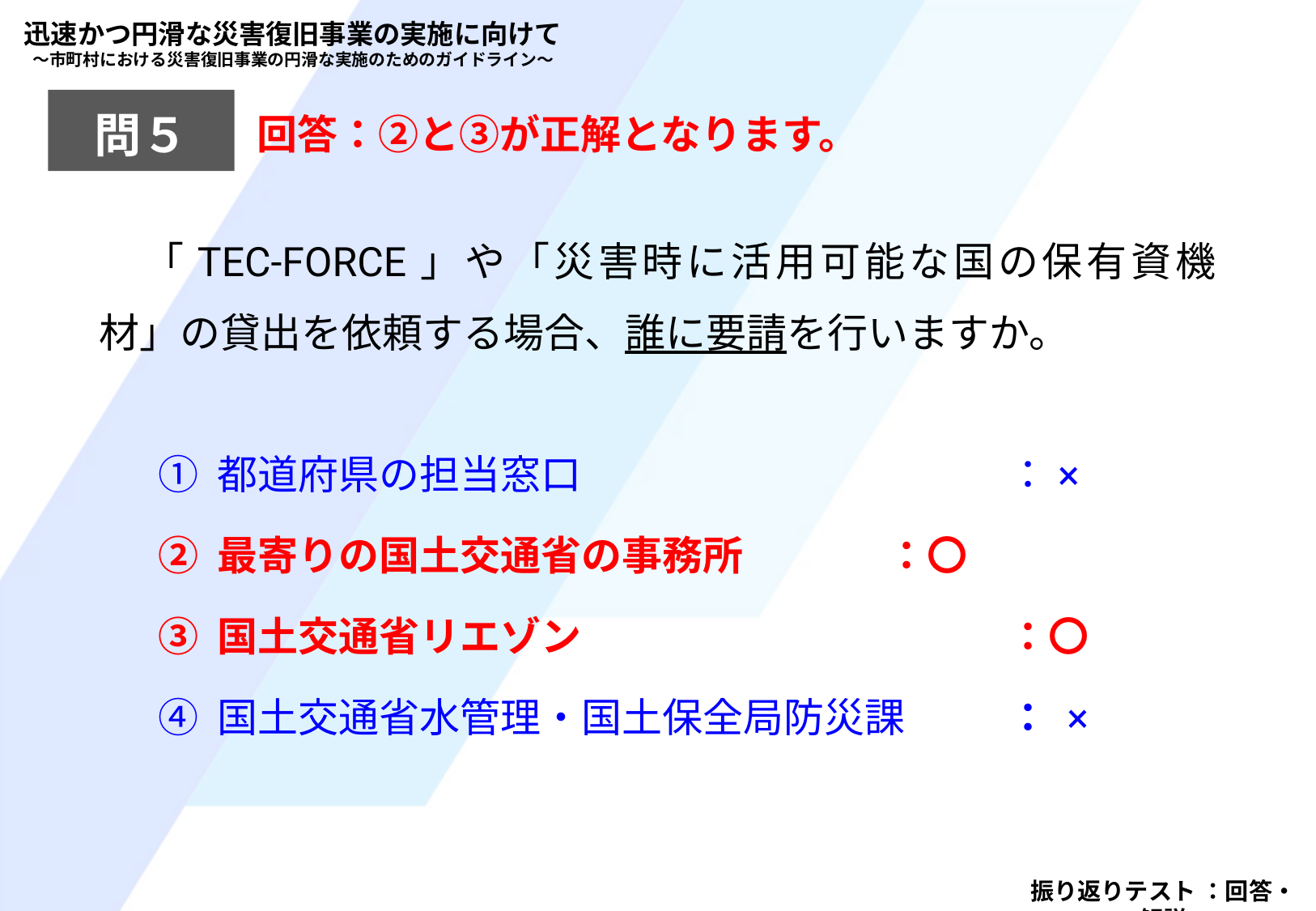

迅速かつ円滑な災害復旧事業の実施に向けて
～市町村における災害復旧事業の円滑な実施のためのガイドライン～
回答：②と③が正解となります。
問５
　「TEC-FORCE」や「災害時に活用可能な国の保有資機材」の貸出を依頼する場合、誰に要請を行いますか。
① 都道府県の担当窓口				：×
② 最寄りの国土交通省の事務所		：〇
③ 国土交通省リエゾン				：〇
④ 国土交通省水管理・国土保全局防災課	： ×
振り返りテスト ：回答・解説